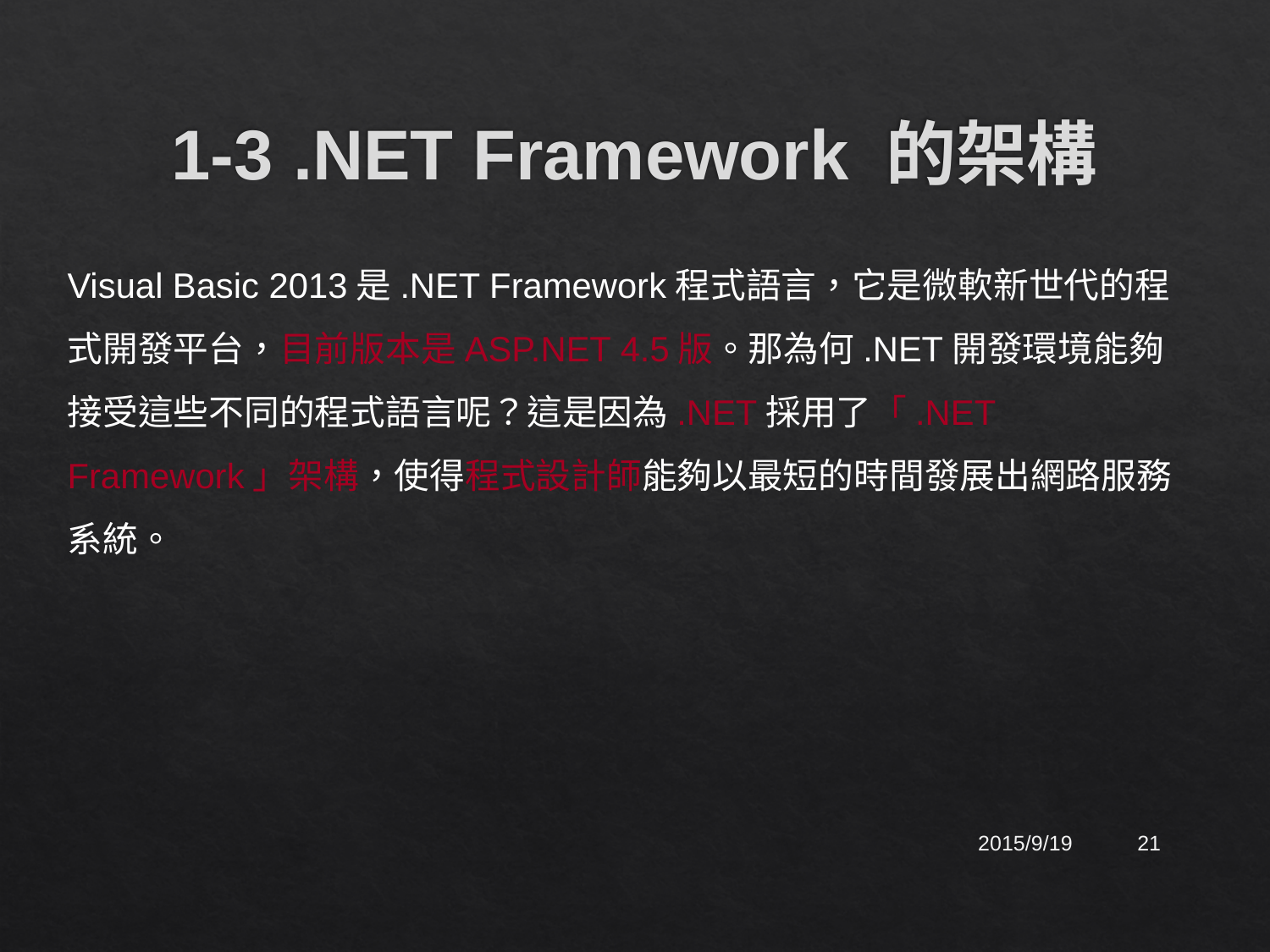

# 1-3 .NET Framework 的架構
Visual Basic 2013是.NET Framework程式語言，它是微軟新世代的程式開發平台，目前版本是ASP.NET 4.5版。那為何.NET開發環境能夠接受這些不同的程式語言呢？這是因為.NET採用了「.NET Framework」架構，使得程式設計師能夠以最短的時間發展出網路服務系統。
2015/9/19
21